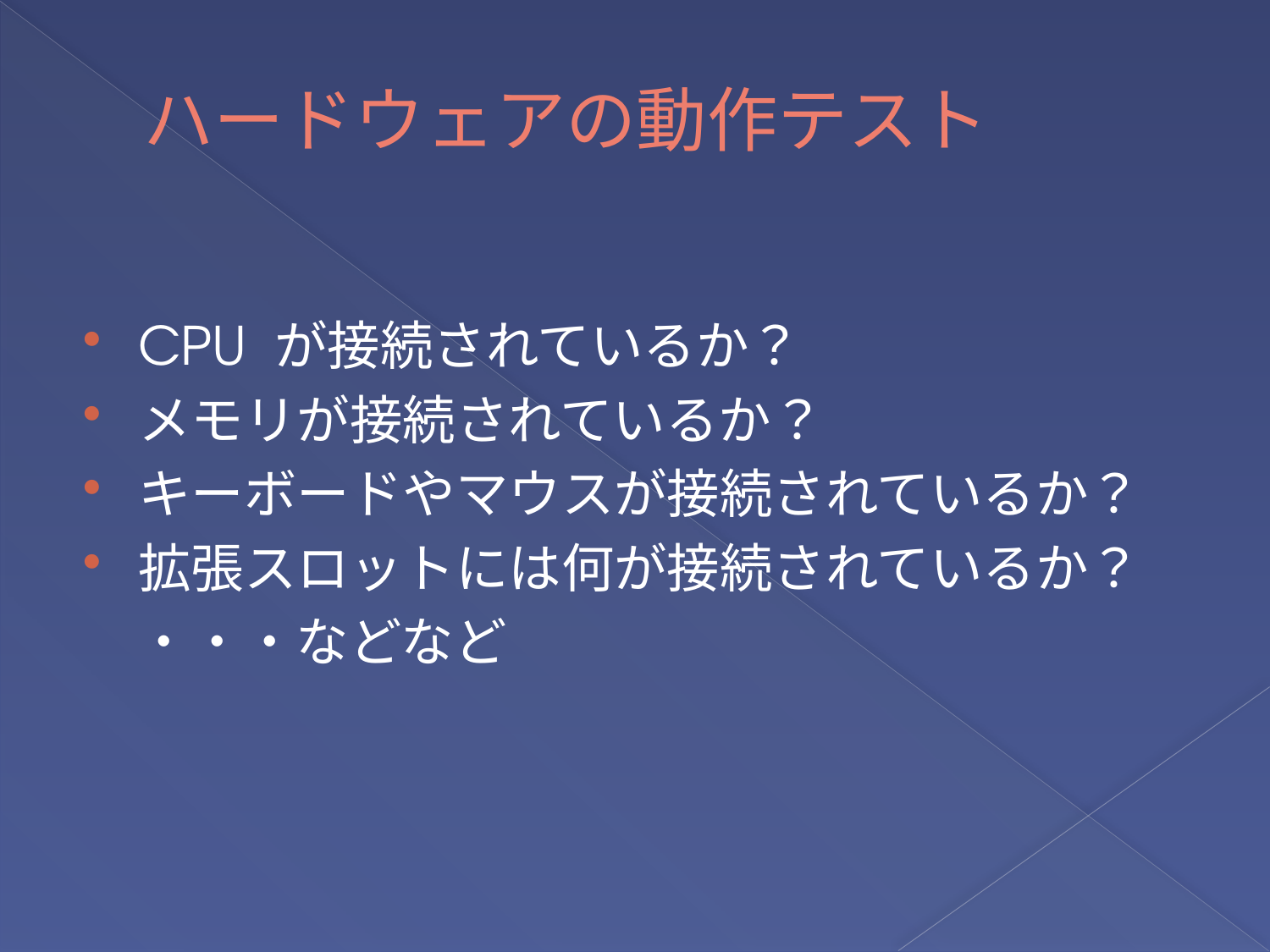

# ハードウェアの動作テスト
CPU が接続されているか？
メモリが接続されているか？
キーボードやマウスが接続されているか？
拡張スロットには何が接続されているか？
　・・・などなど